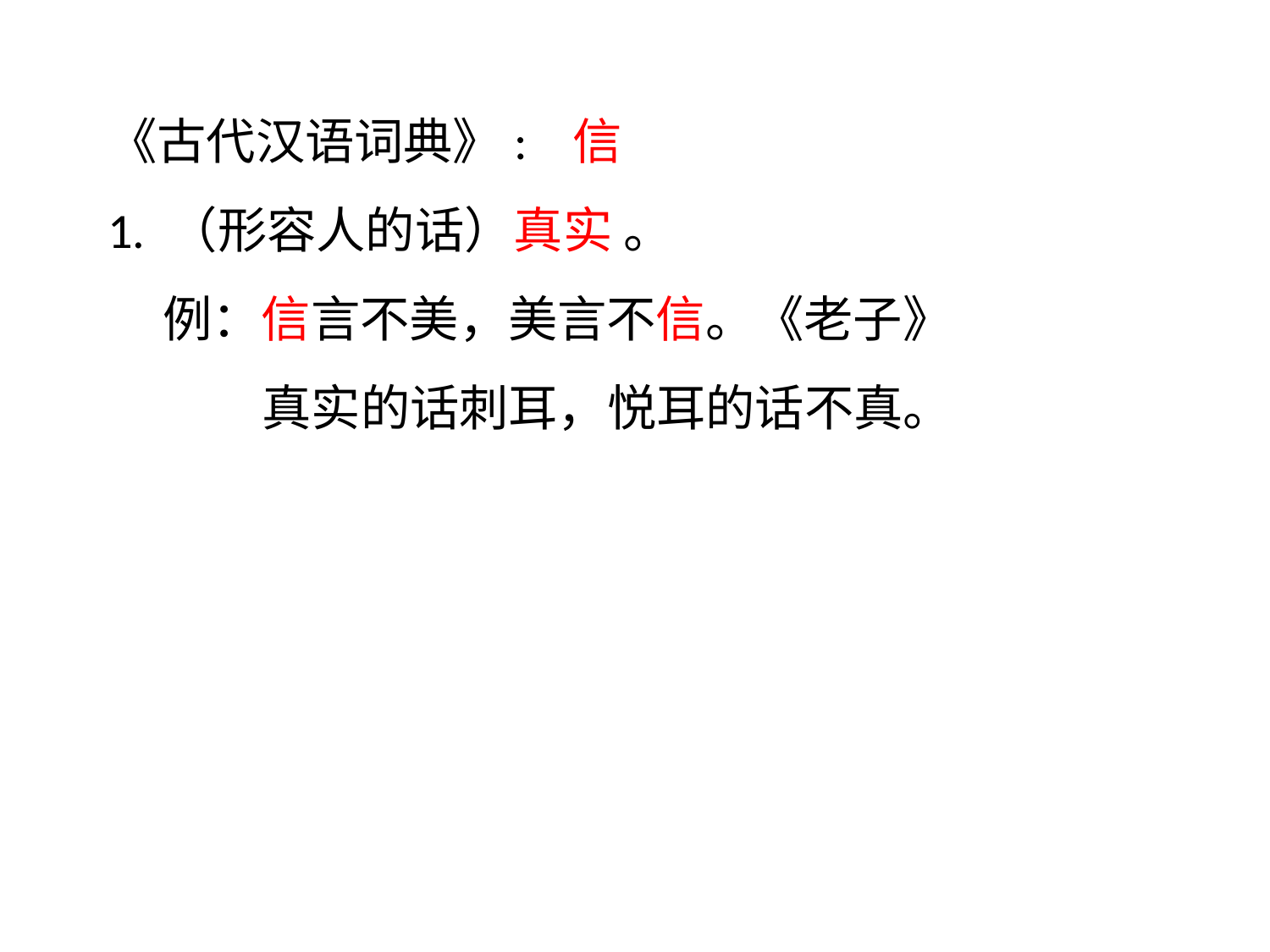

# 《古代汉语词典》:   信 1. （形容人的话）真实 。 例：信言不美，美言不信。《老子》 真实的话刺耳，悦耳的话不真。